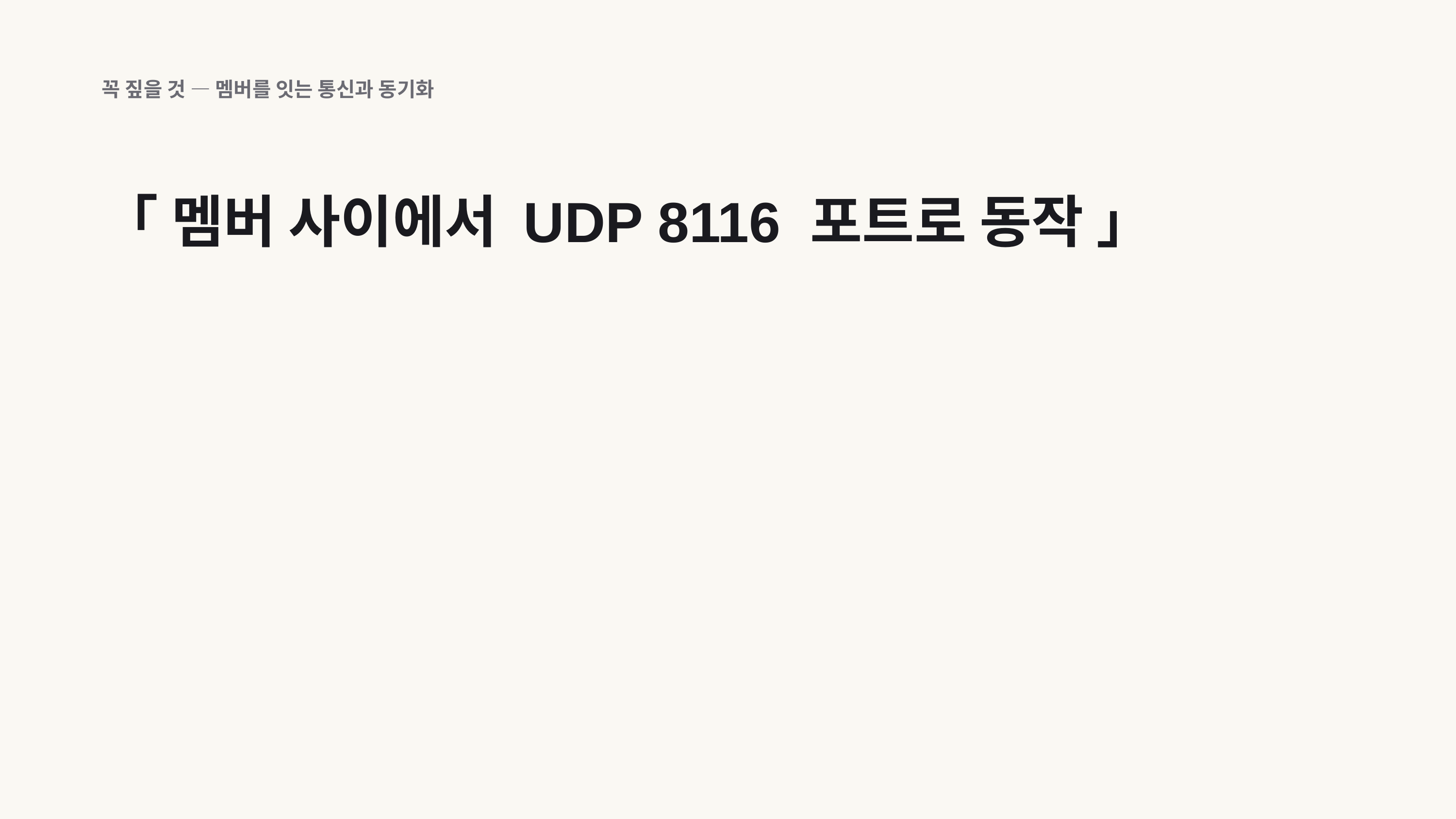

꼭 짚을 것 — 멤버를 잇는 통신과 동기화
「 멤버 사이에서 UDP 8116 포트로 동작 」